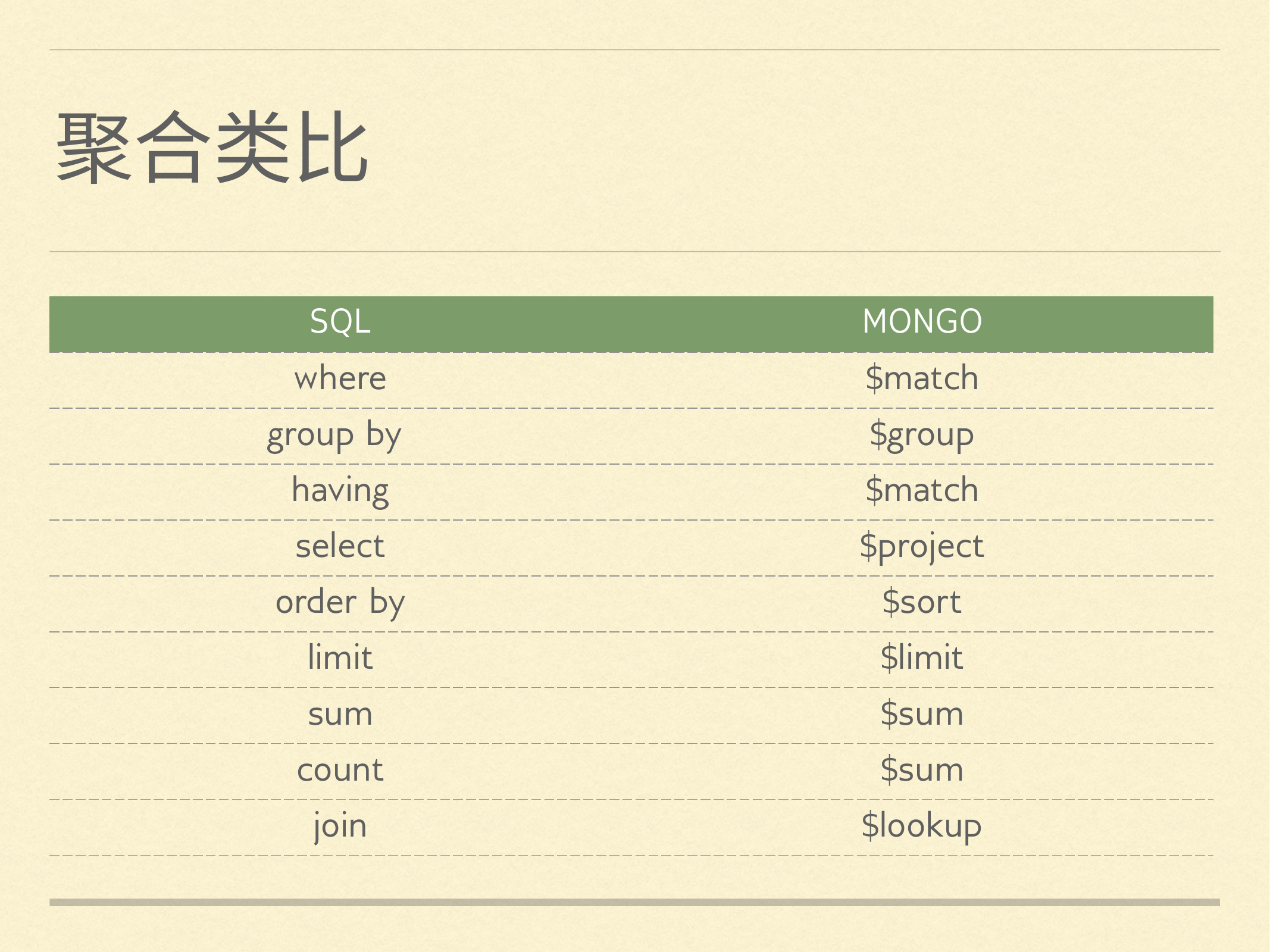

# 聚合类比
| sql | MONGO |
| --- | --- |
| where | $match |
| group by | $group |
| having | $match |
| select | $project |
| order by | $sort |
| limit | $limit |
| sum | $sum |
| count | $sum |
| join | $lookup |